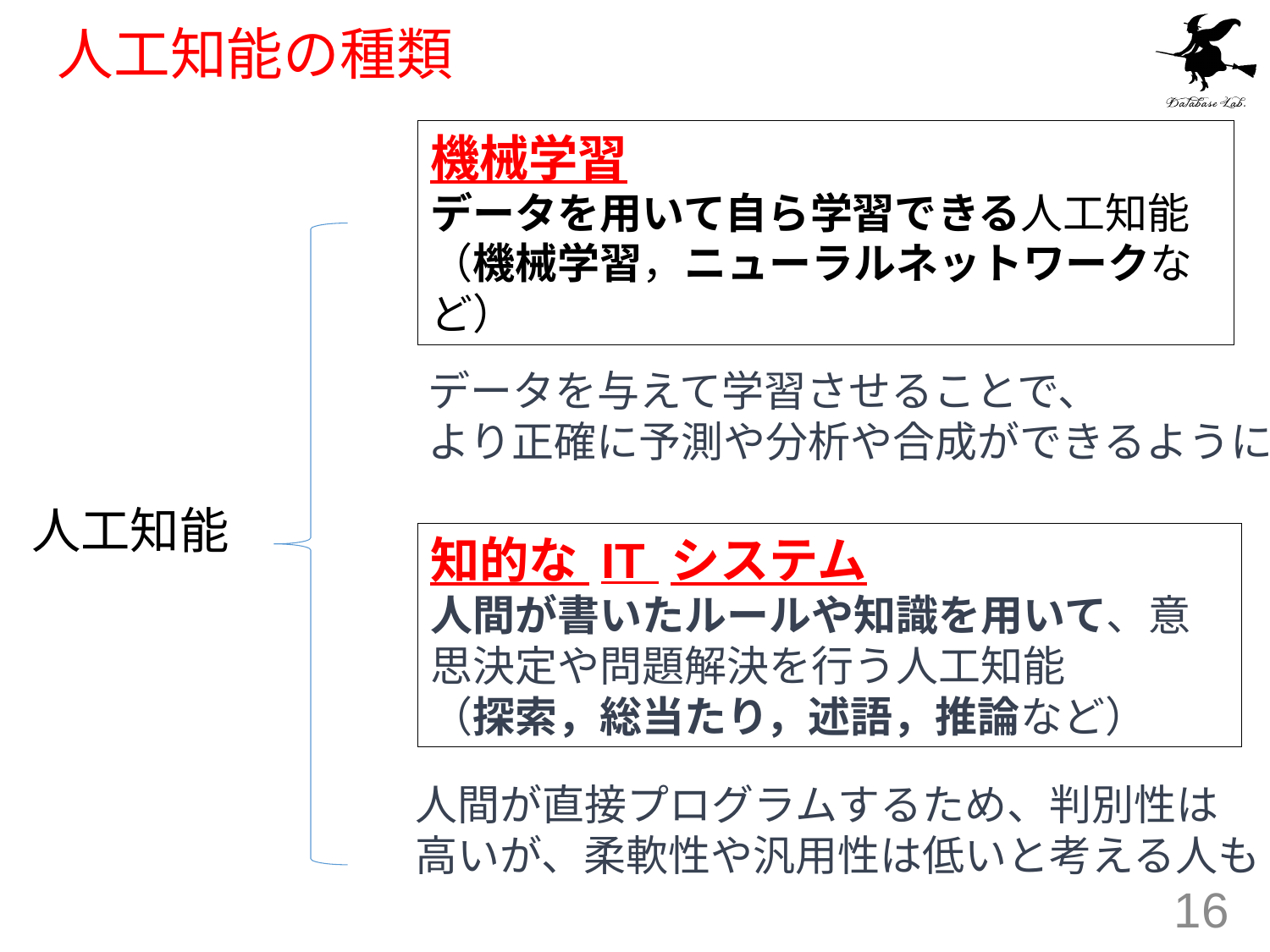

# 人工知能の種類
機械学習
データを用いて自ら学習できる人工知能（機械学習，ニューラルネットワークなど）

データを与えて学習させることで、
より正確に予測や分析や合成ができるように
人工知能
知的な IT システム
人間が書いたルールや知識を用いて、意思決定や問題解決を行う人工知能
（探索，総当たり，述語，推論など）
人間が直接プログラムするため、判別性は
高いが、柔軟性や汎用性は低いと考える人も
16